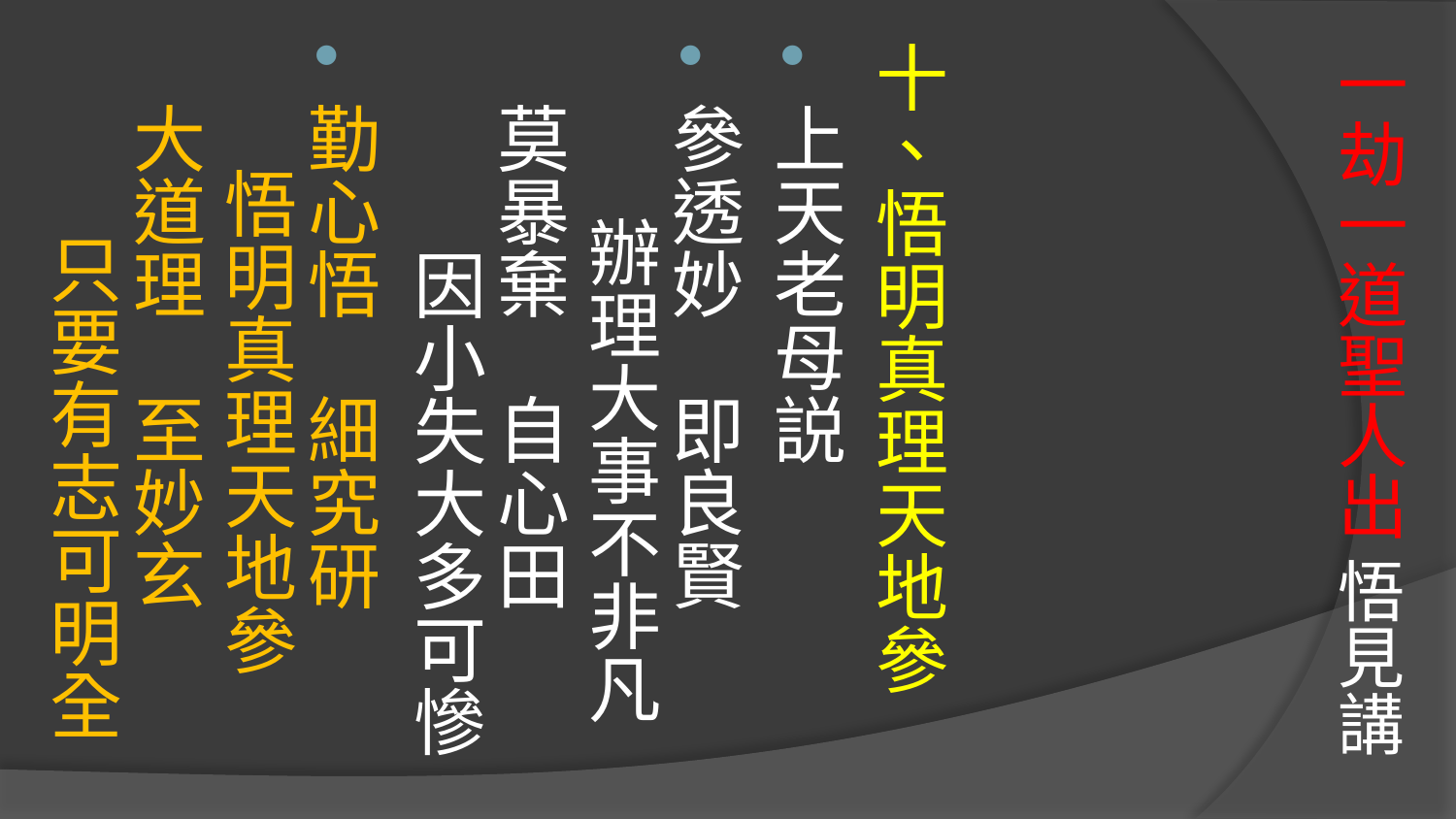

# 一劫一道聖人出 悟見講
十、悟明真理天地參
上天老母説
參透妙　即良賢　              辦理大事不非凡
莫暴棄　自心田　                因小失大多可慘
勤心悟　細究研　           悟明真理天地參
大道理　至妙玄　               只要有志可明全